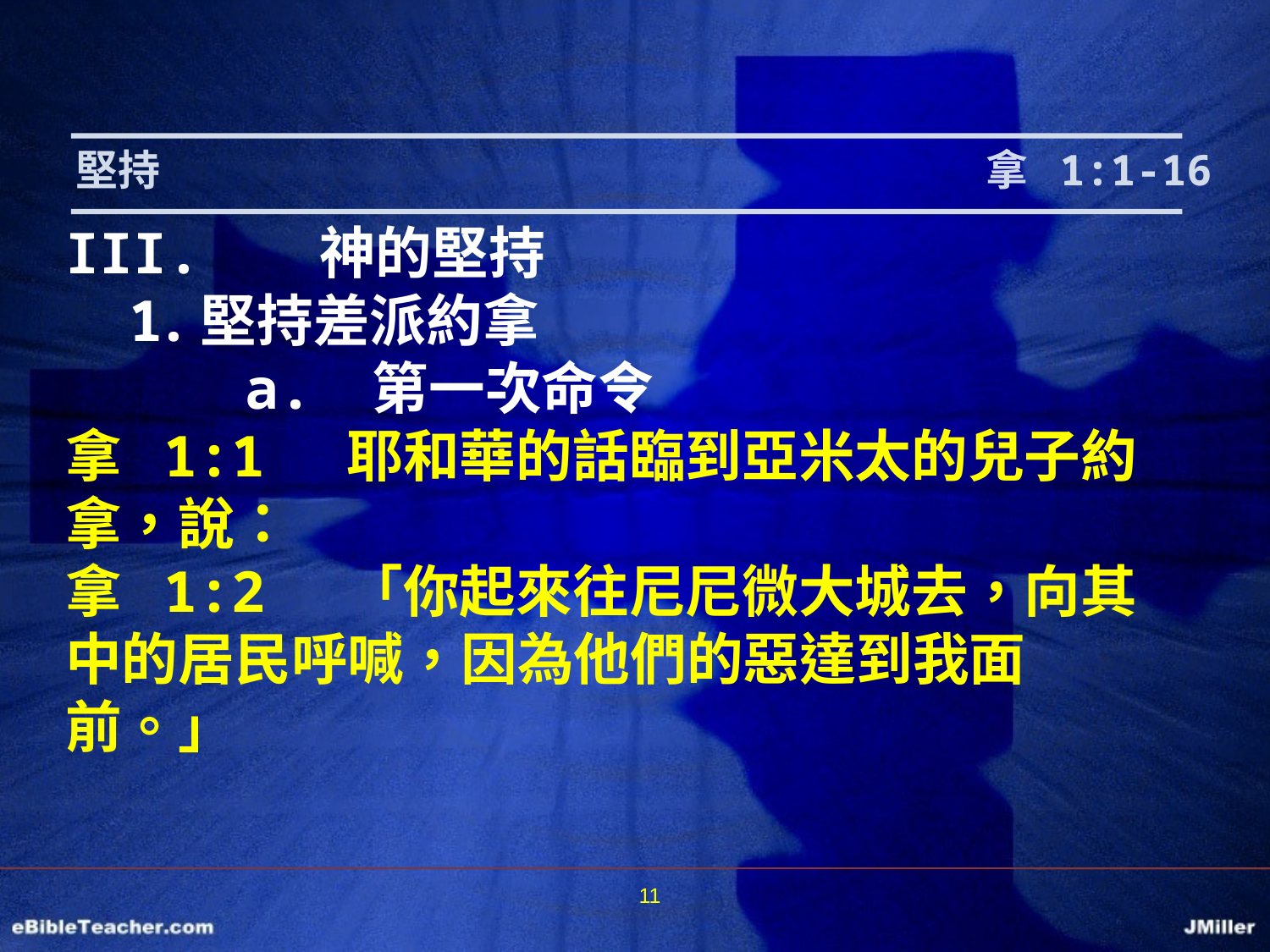

堅持							 拿 1:1-16
III.	神的堅持
堅持差派約拿
a.	第一次命令
拿 1:1  耶和華的話臨到亞米太的兒子約拿，說：
拿 1:2  「你起來往尼尼微大城去，向其中的居民呼喊，因為他們的惡達到我面前。」